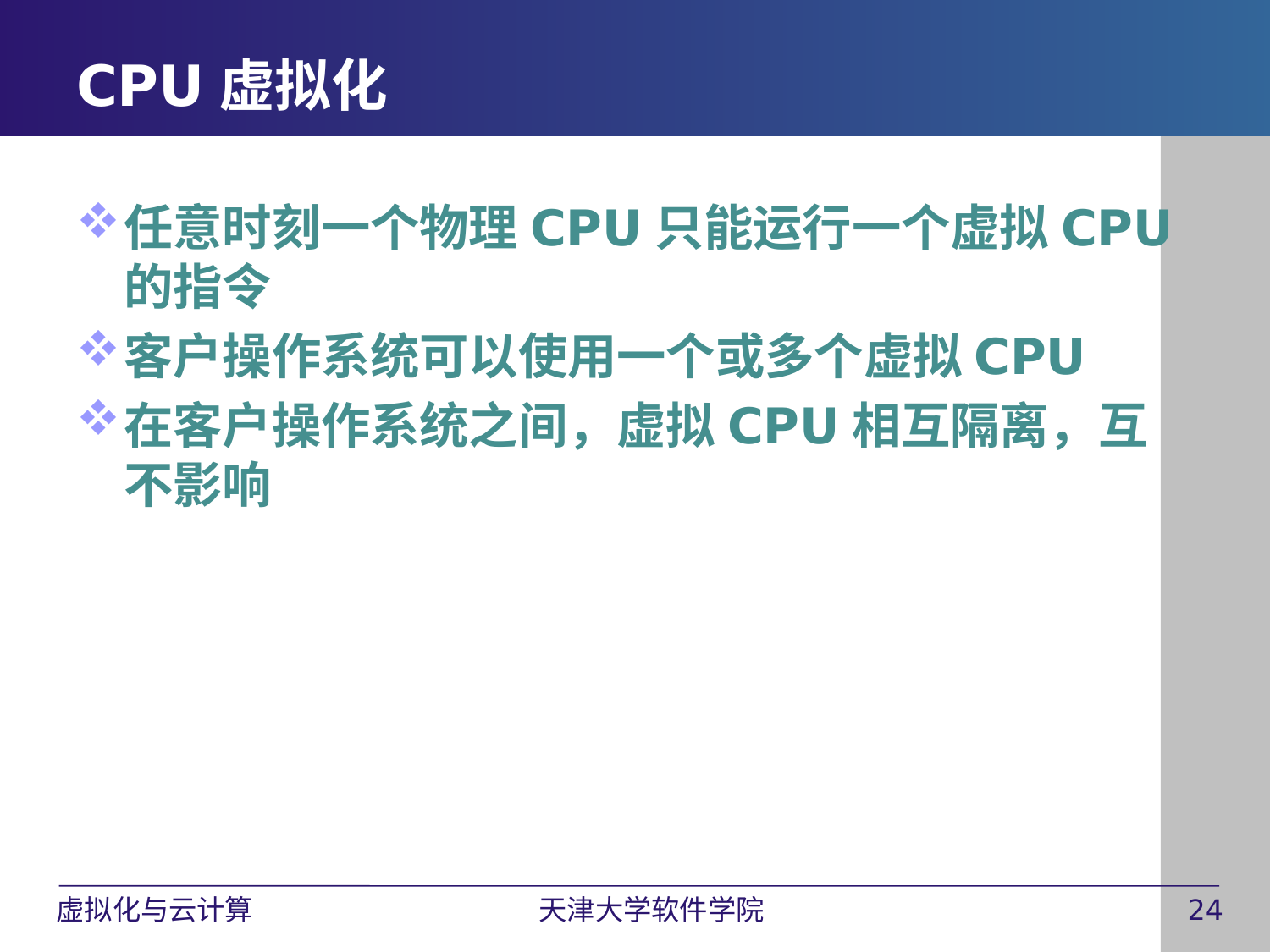

# CPU虚拟化
任意时刻一个物理CPU只能运行一个虚拟CPU的指令
客户操作系统可以使用一个或多个虚拟CPU
在客户操作系统之间，虚拟CPU相互隔离，互不影响